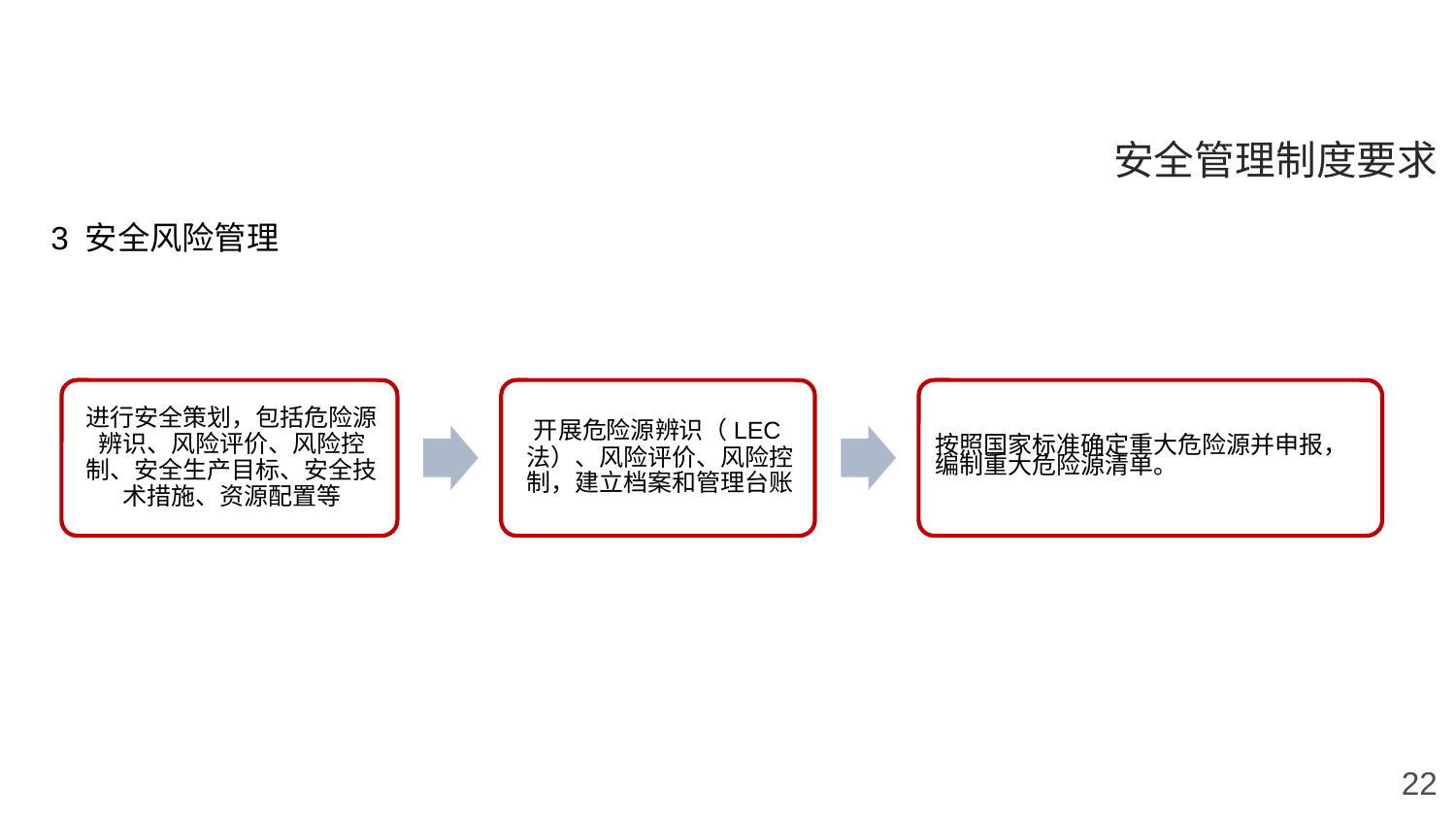

安全管理制度要求
3 安全风险管理
进行安全策划，包括危险源辨识、风险评价、风险控制、安全生产目标、安全技术措施、资源配置等

开展危险源辨识（LEC法）、风险评价、风险控制，建立档案和管理台账

按照国家标准确定重大危险源并申报，编制重大危险源清单。